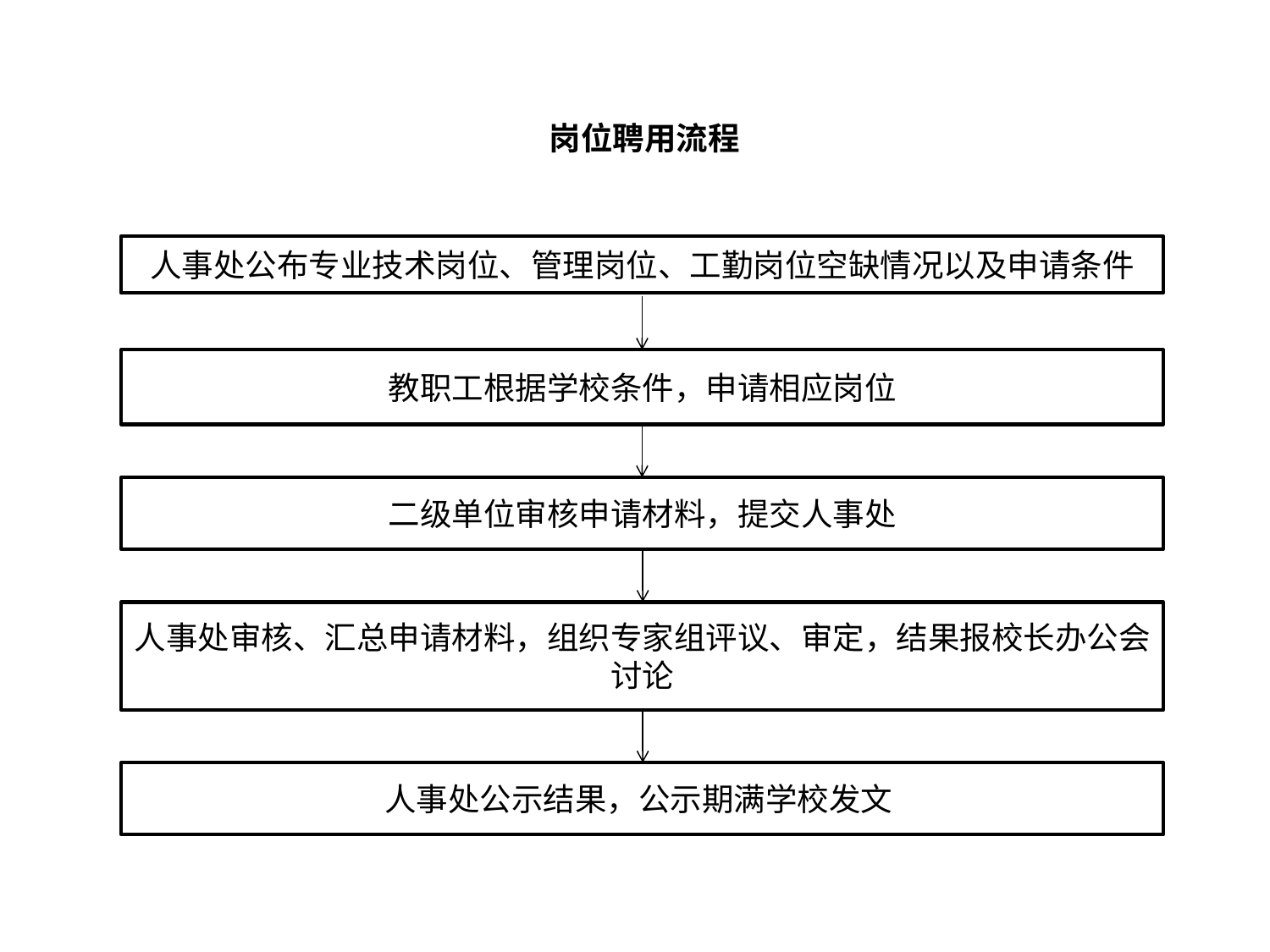

岗位聘用流程
人事处公布专业技术岗位、管理岗位、工勤岗位空缺情况以及申请条件
教职工根据学校条件，申请相应岗位
二级单位审核申请材料，提交人事处
人事处审核、汇总申请材料，组织专家组评议、审定，结果报校长办公会讨论
人事处公示结果，公示期满学校发文